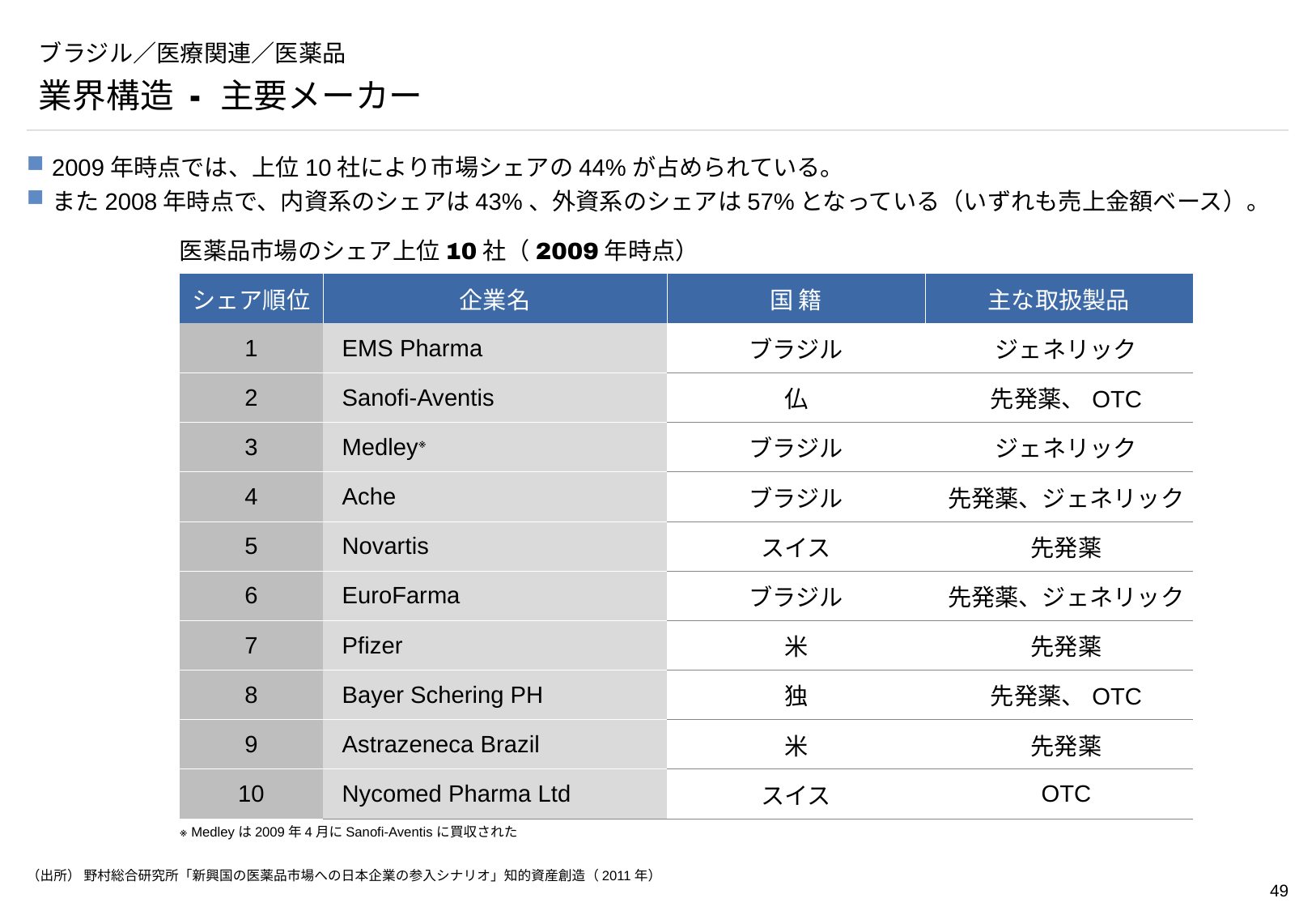

# ブラジル／医療関連／医薬品
業界構造 - 主要メーカー
2009年時点では、上位10社により市場シェアの44%が占められている。
また2008年時点で、内資系のシェアは43%、外資系のシェアは57%となっている（いずれも売上金額ベース）。
医薬品市場のシェア上位10社（2009年時点）
| シェア順位 | 企業名 | 国 籍 | 主な取扱製品 |
| --- | --- | --- | --- |
| 1 | EMS Pharma | ブラジル | ジェネリック |
| 2 | Sanofi-Aventis | 仏 | 先発薬、OTC |
| 3 | Medley※ | ブラジル | ジェネリック |
| 4 | Ache | ブラジル | 先発薬、ジェネリック |
| 5 | Novartis | スイス | 先発薬 |
| 6 | EuroFarma | ブラジル | 先発薬、ジェネリック |
| 7 | Pfizer | 米 | 先発薬 |
| 8 | Bayer Schering PH | 独 | 先発薬、OTC |
| 9 | Astrazeneca Brazil | 米 | 先発薬 |
| 10 | Nycomed Pharma Ltd | スイス | OTC |
※ Medleyは2009年4月にSanofi-Aventisに買収された
（出所） 野村総合研究所「新興国の医薬品市場への日本企業の参入シナリオ」知的資産創造（2011年）